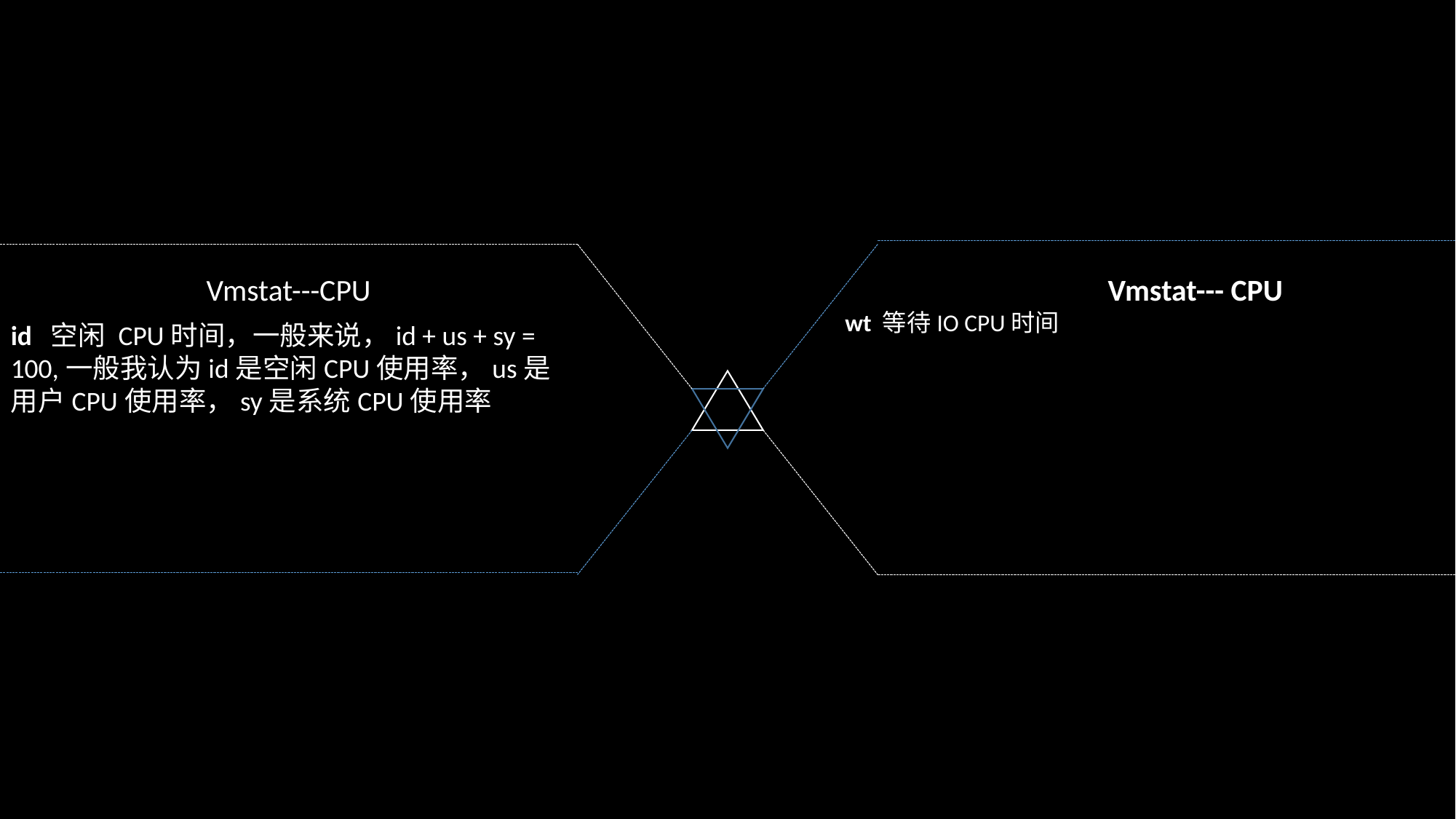

Vmstat---CPU
Vmstat--- CPU
wt 等待IO CPU时间
id  空闲 CPU时间，一般来说，id + us + sy = 100,一般我认为id是空闲CPU使用率，us是用户CPU使用率，sy是系统CPU使用率